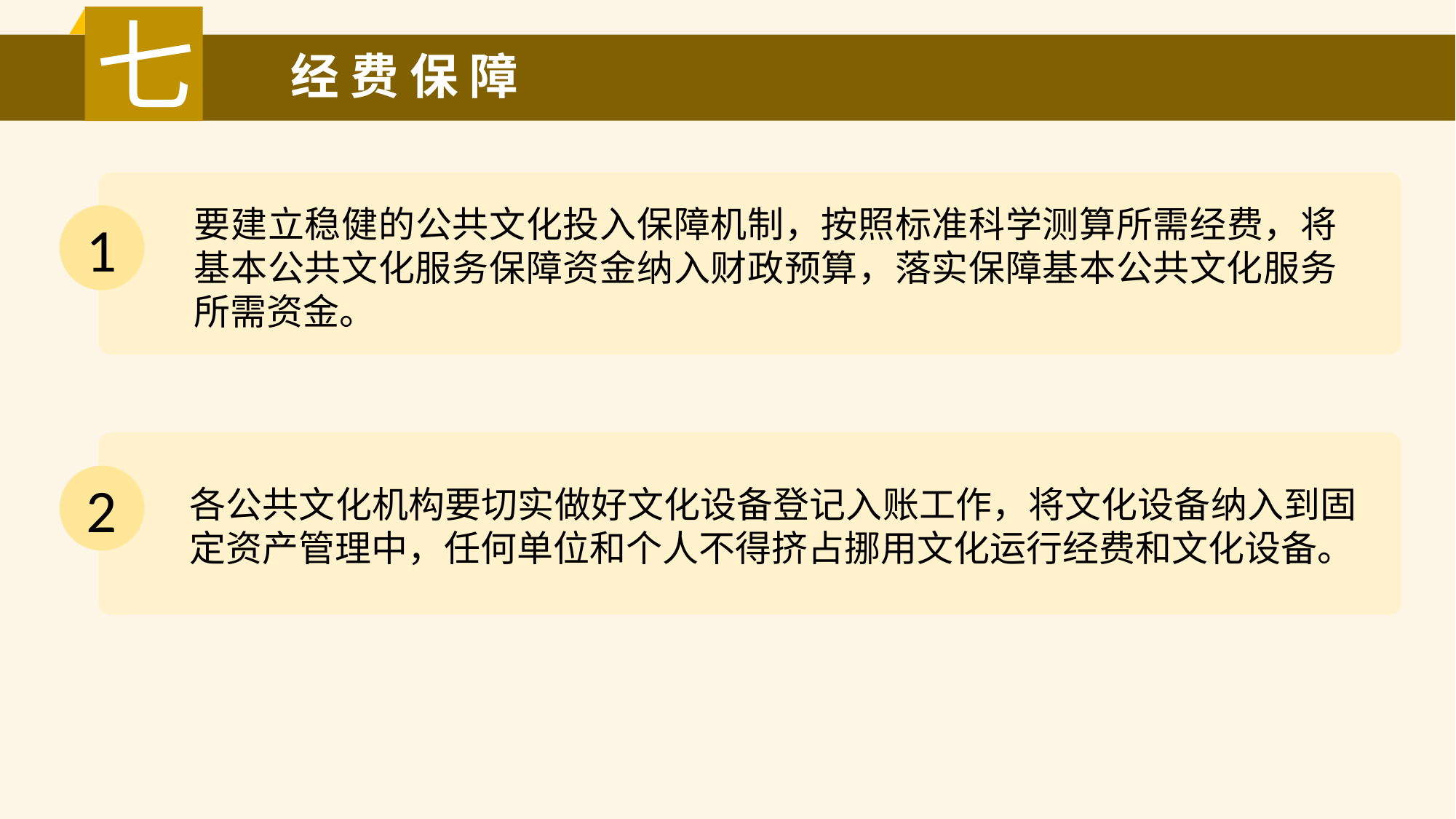

七

经 费 保 障

要建立稳健的公共文化投入保障机制，按照标准科学测算所需经费，将基本公共文化服务保障资金纳入财政预算，落实保障基本公共文化服务所需资金。
1

2
各公共文化机构要切实做好文化设备登记入账工作，将文化设备纳入到固定资产管理中，任何单位和个人不得挤占挪用文化运行经费和文化设备。